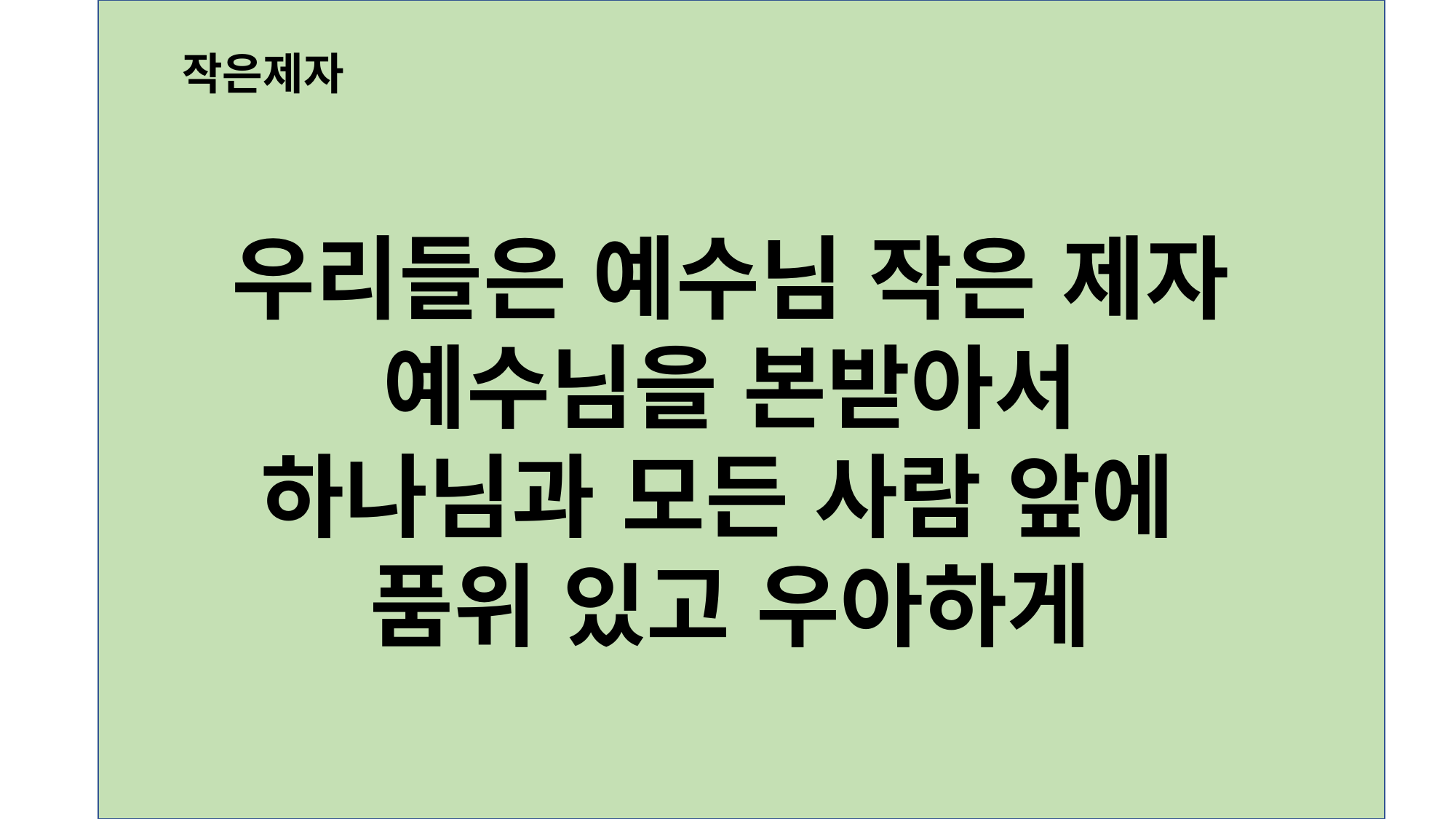

작은제자
우리들은 예수님 작은 제자
예수님을 본받아서
하나님과 모든 사람 앞에
품위 있고 우아하게